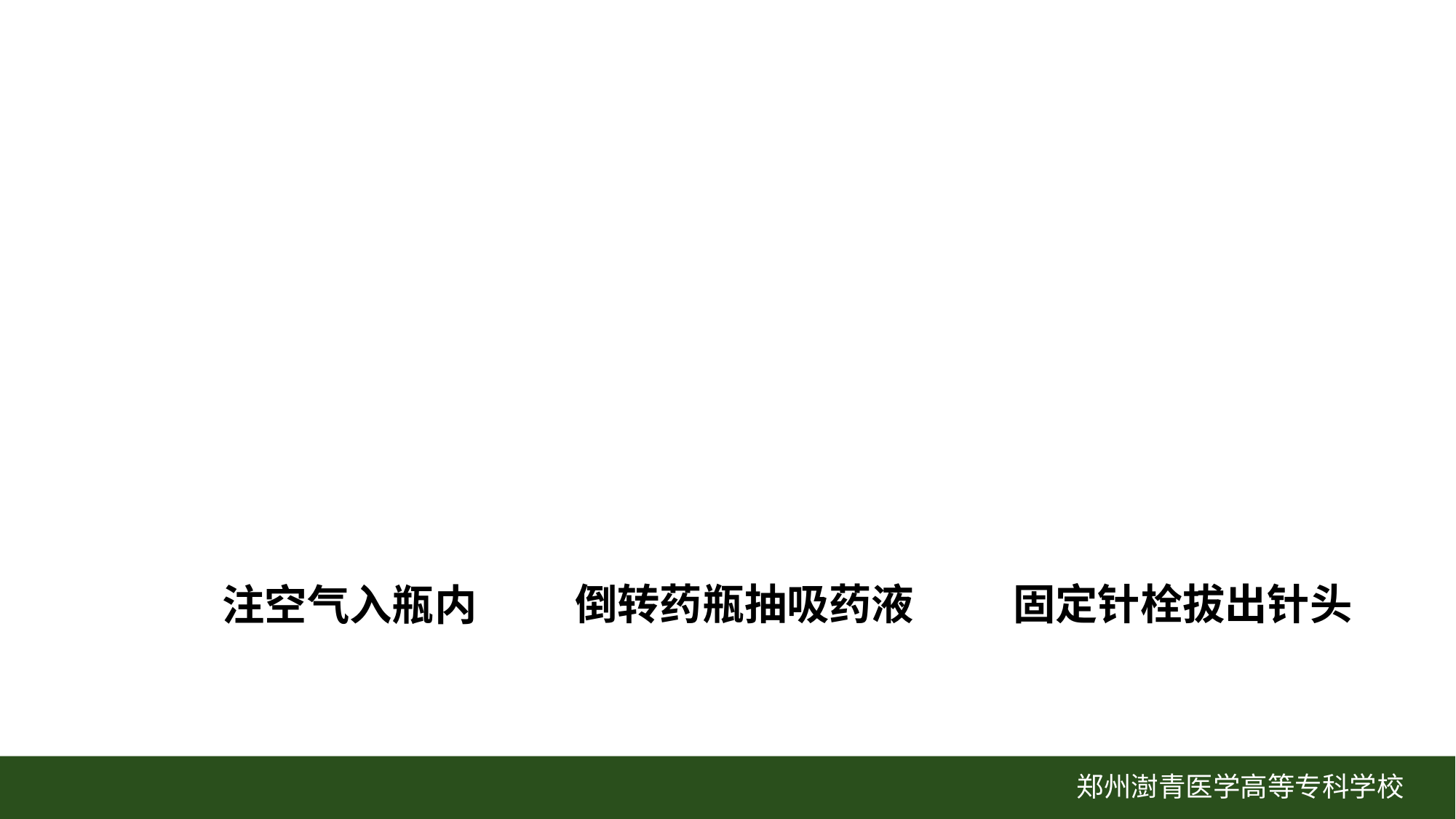

倒转药瓶抽吸药液
固定针栓拔出针头
注空气入瓶内
郑州澍青医学高等专科学校